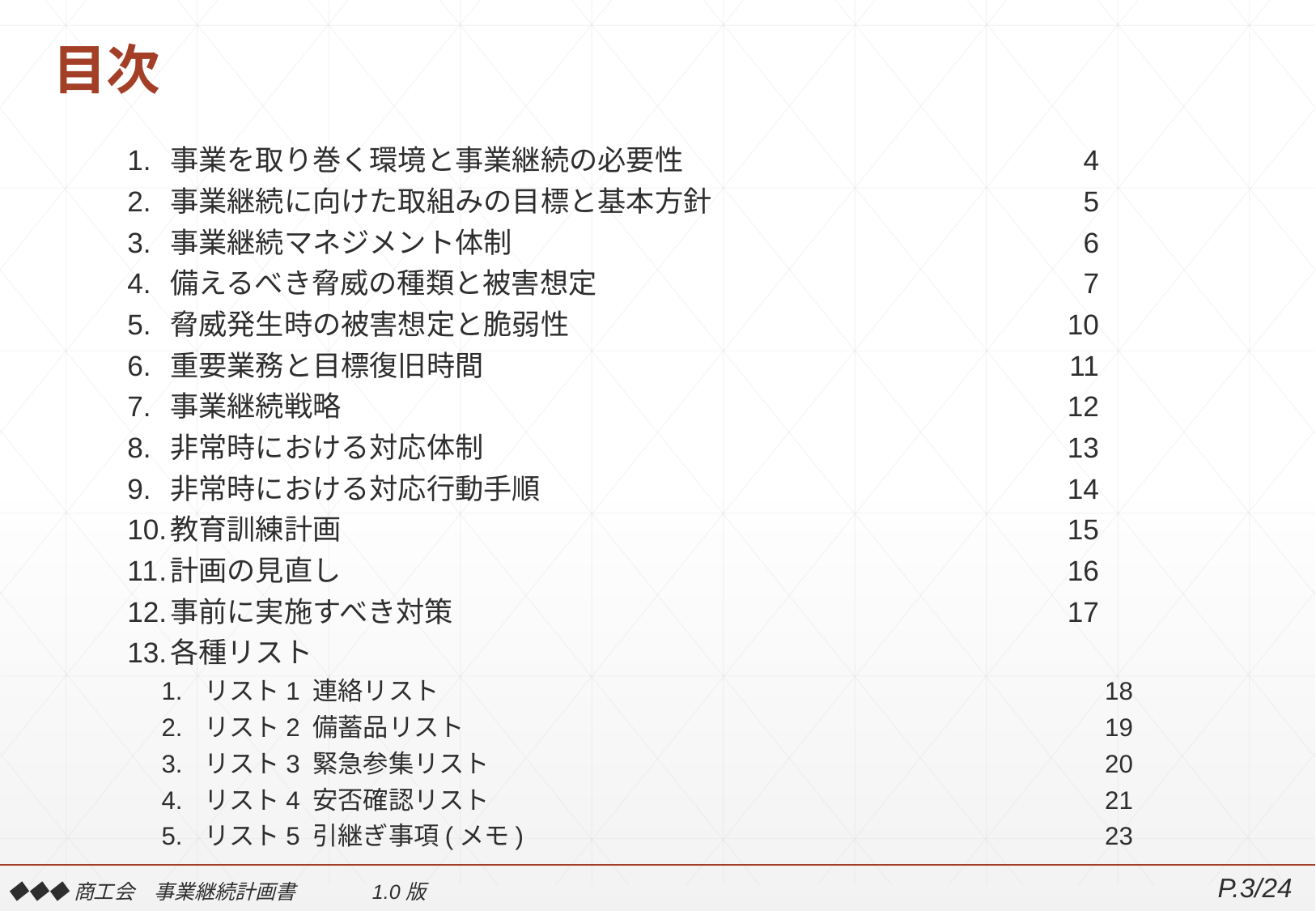

# 目次
事業を取り巻く環境と事業継続の必要性	4
事業継続に向けた取組みの目標と基本方針	5
事業継続マネジメント体制	6
備えるべき脅威の種類と被害想定	7
脅威発生時の被害想定と脆弱性	10
重要業務と目標復旧時間	11
事業継続戦略	12
非常時における対応体制	13
非常時における対応行動手順	14
教育訓練計画	15
計画の見直し	16
事前に実施すべき対策	17
各種リスト
リスト1 連絡リスト	18
リスト2 備蓄品リスト	19
リスト3 緊急参集リスト	20
リスト4 安否確認リスト	21
リスト5 引継ぎ事項(メモ)	23